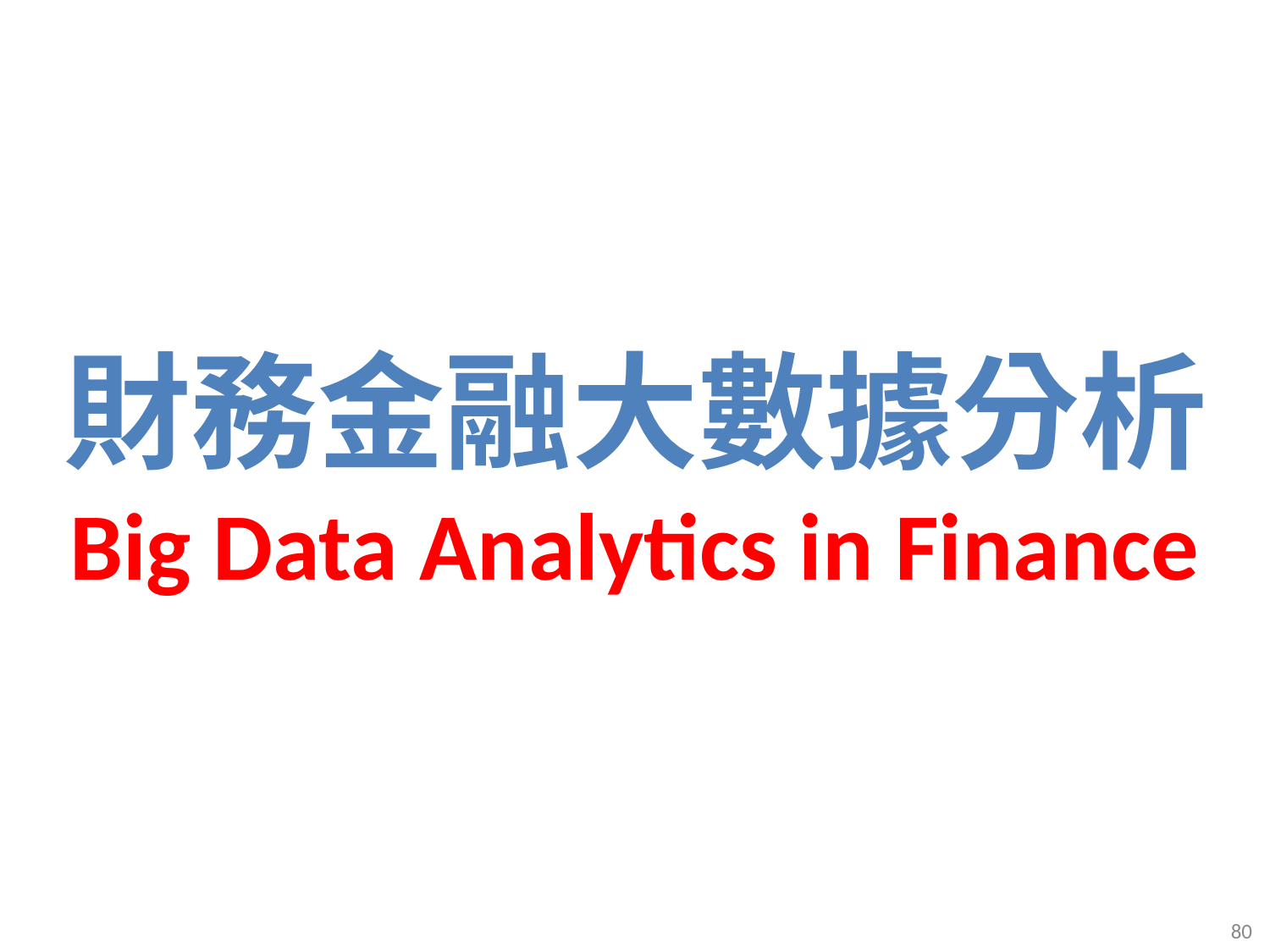

# 財務金融大數據分析 Big Data Analytics in Finance
80